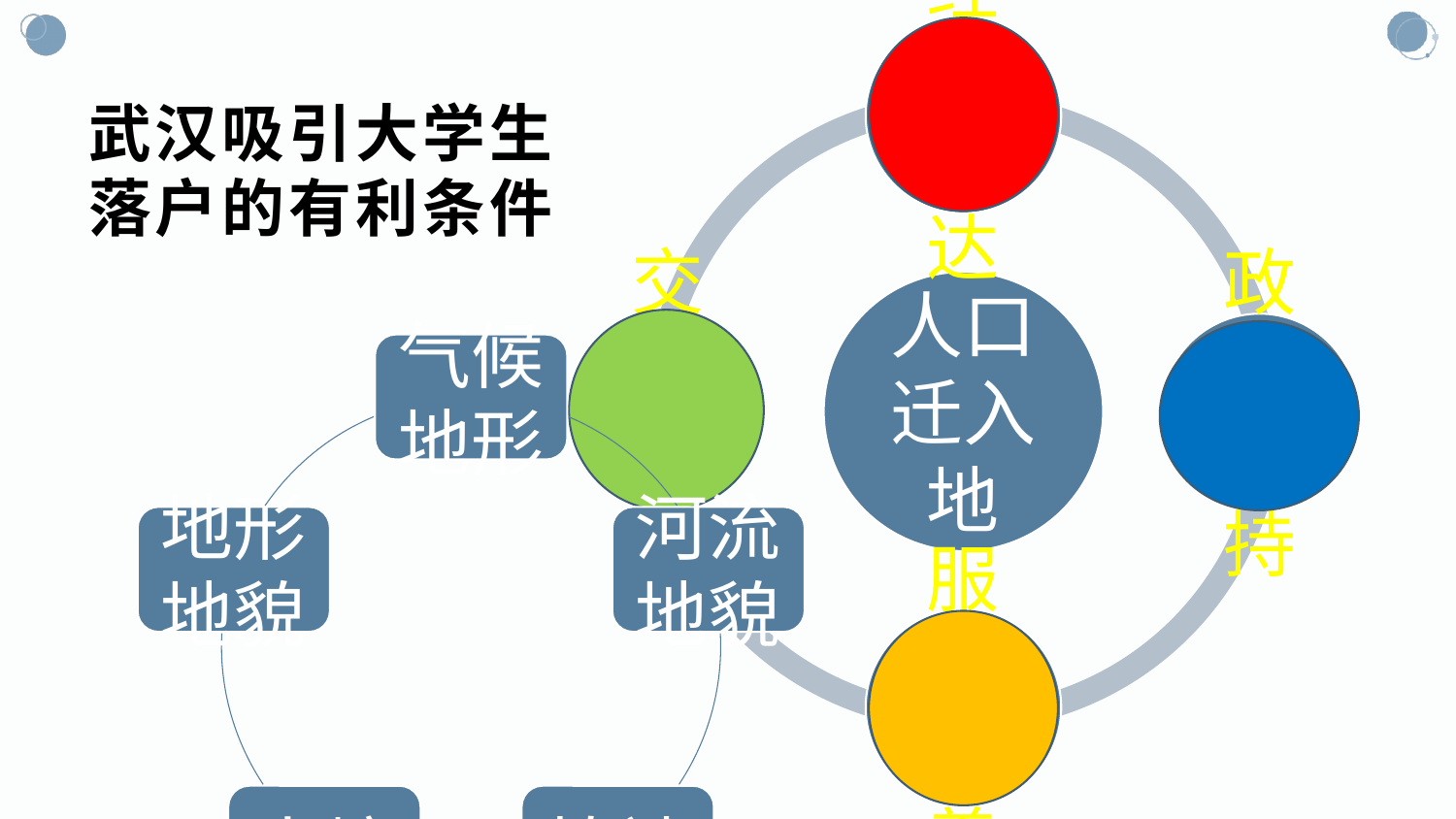

# 武汉吸引大学生落户的有利条件
人口迁入地
经济发达
政策支持
服务完善
交通便利

气候地形
河流地貌
植被
土壤
地形地貌